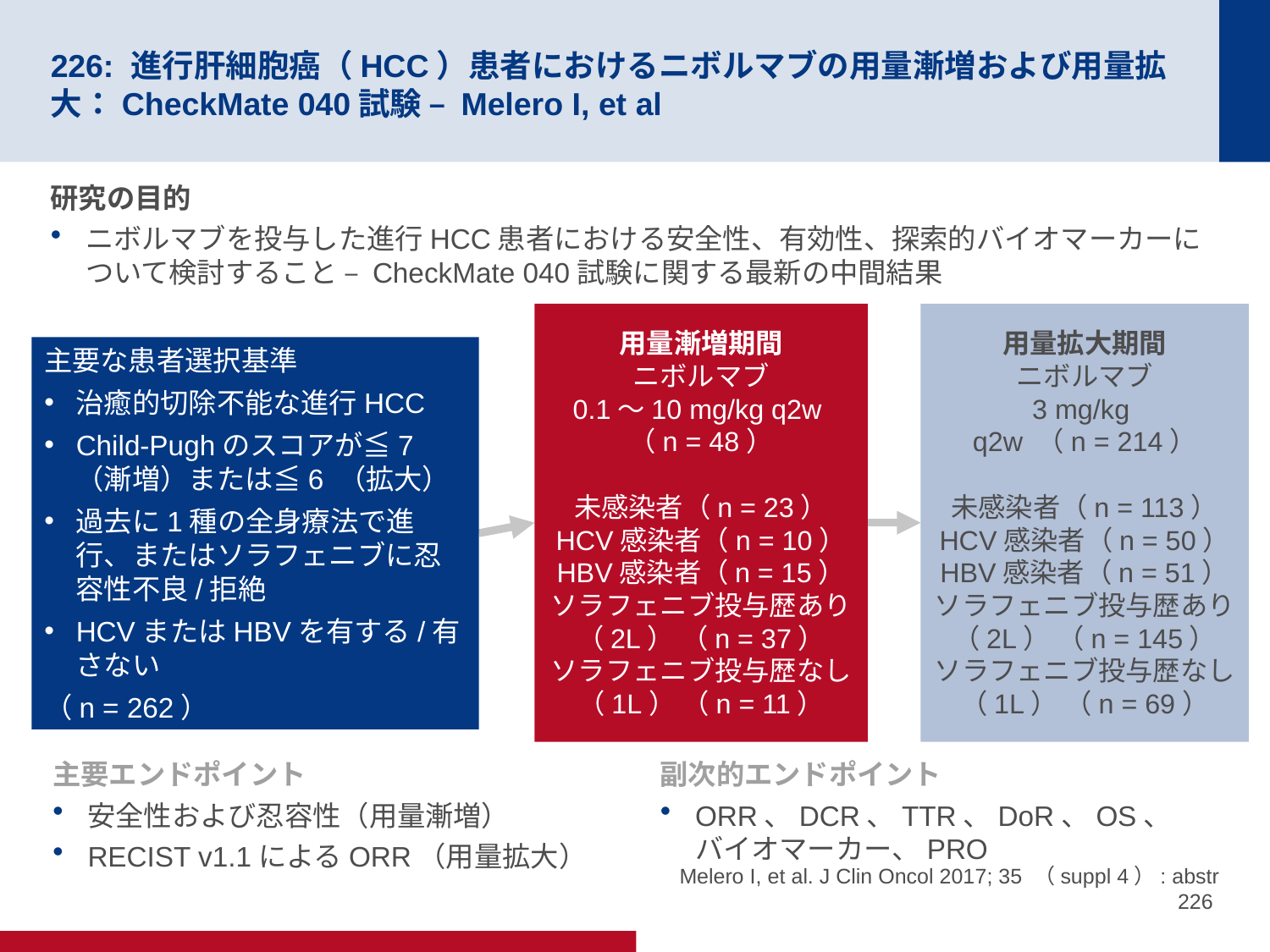

# 226: 進行肝細胞癌（HCC）患者におけるニボルマブの用量漸増および用量拡大：CheckMate 040試験 – Melero I, et al
研究の目的
ニボルマブを投与した進行HCC患者における安全性、有効性、探索的バイオマーカーについて検討すること – CheckMate 040試験に関する最新の中間結果

用量漸増期間
ニボルマブ
0.1～10 mg/kg q2w
（n = 48）

未感染者（n = 23）
HCV感染者（n = 10）
HBV感染者（n = 15）
ソラフェニブ投与歴あり（2L） （n = 37）
ソラフェニブ投与歴なし（1L） （n = 11）
用量拡大期間
ニボルマブ
3 mg/kg
q2w （n = 214）

未感染者（n = 113）
HCV感染者（n = 50）
HBV感染者（n = 51）
ソラフェニブ投与歴あり（2L） （n = 145）
ソラフェニブ投与歴なし（1L） （n = 69）
主要な患者選択基準
治癒的切除不能な進行HCC
Child-Pughのスコアが≦7 （漸増）または≦6 （拡大）
過去に1種の全身療法で進行、またはソラフェニブに忍容性不良/拒絶
HCVまたはHBVを有する/有さない
（n = 262）
主要エンドポイント
安全性および忍容性（用量漸増）
RECIST v1.1によるORR（用量拡大）
副次的エンドポイント
ORR、DCR、TTR、DoR、OS、
バイオマーカー、PRO
Melero I, et al. J Clin Oncol 2017; 35 （suppl 4）: abstr 226